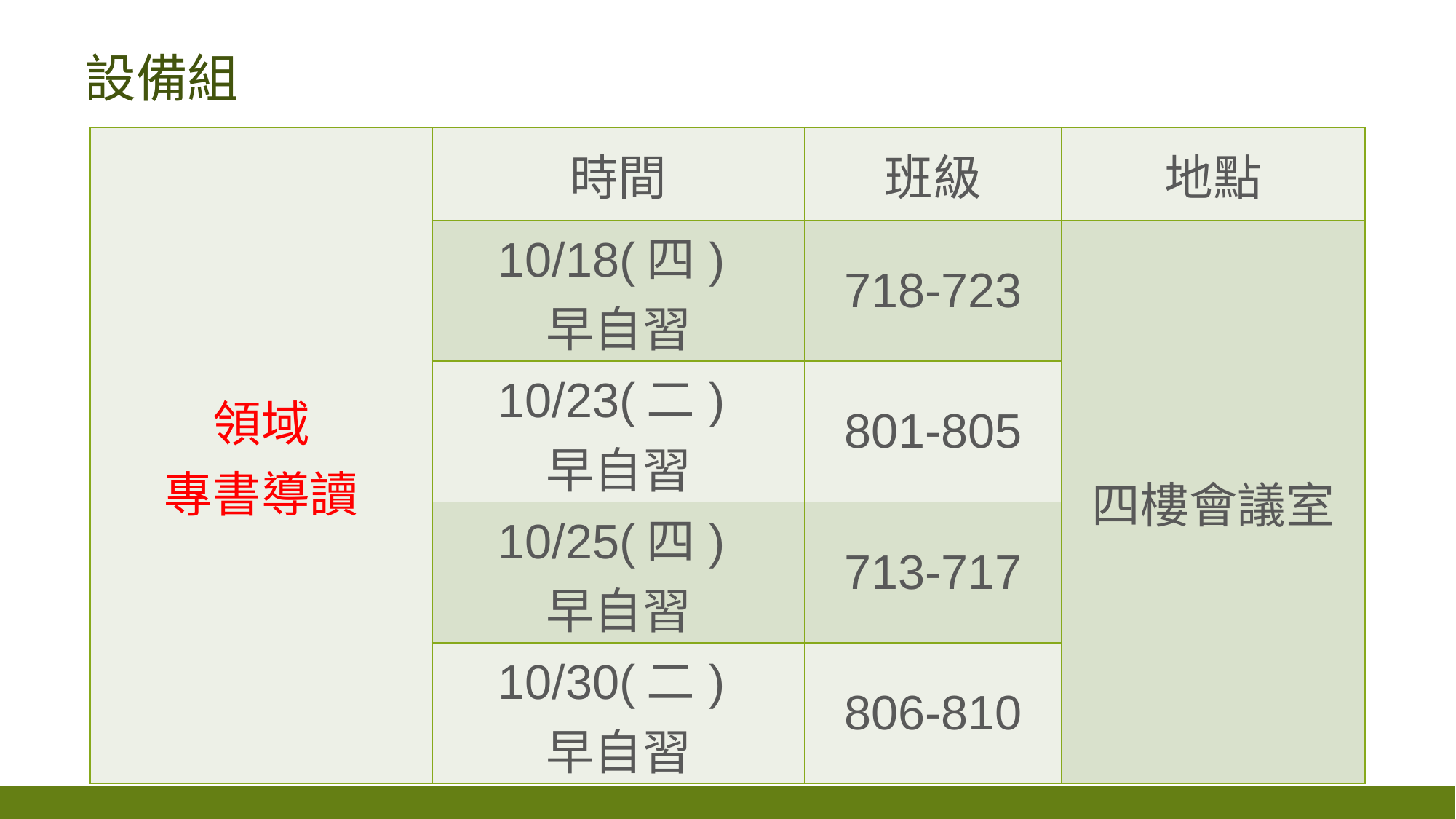

# 設備組
| 領域 專書導讀 | 時間 | 班級 | 地點 |
| --- | --- | --- | --- |
|  | 10/18(四) 早自習 | 718-723 | 四樓會議室 |
|  | 10/23(二) 早自習 | 801-805 |  |
|  | 10/25(四) 早自習 | 713-717 |  |
|  | 10/30(二) 早自習 | 806-810 |  |